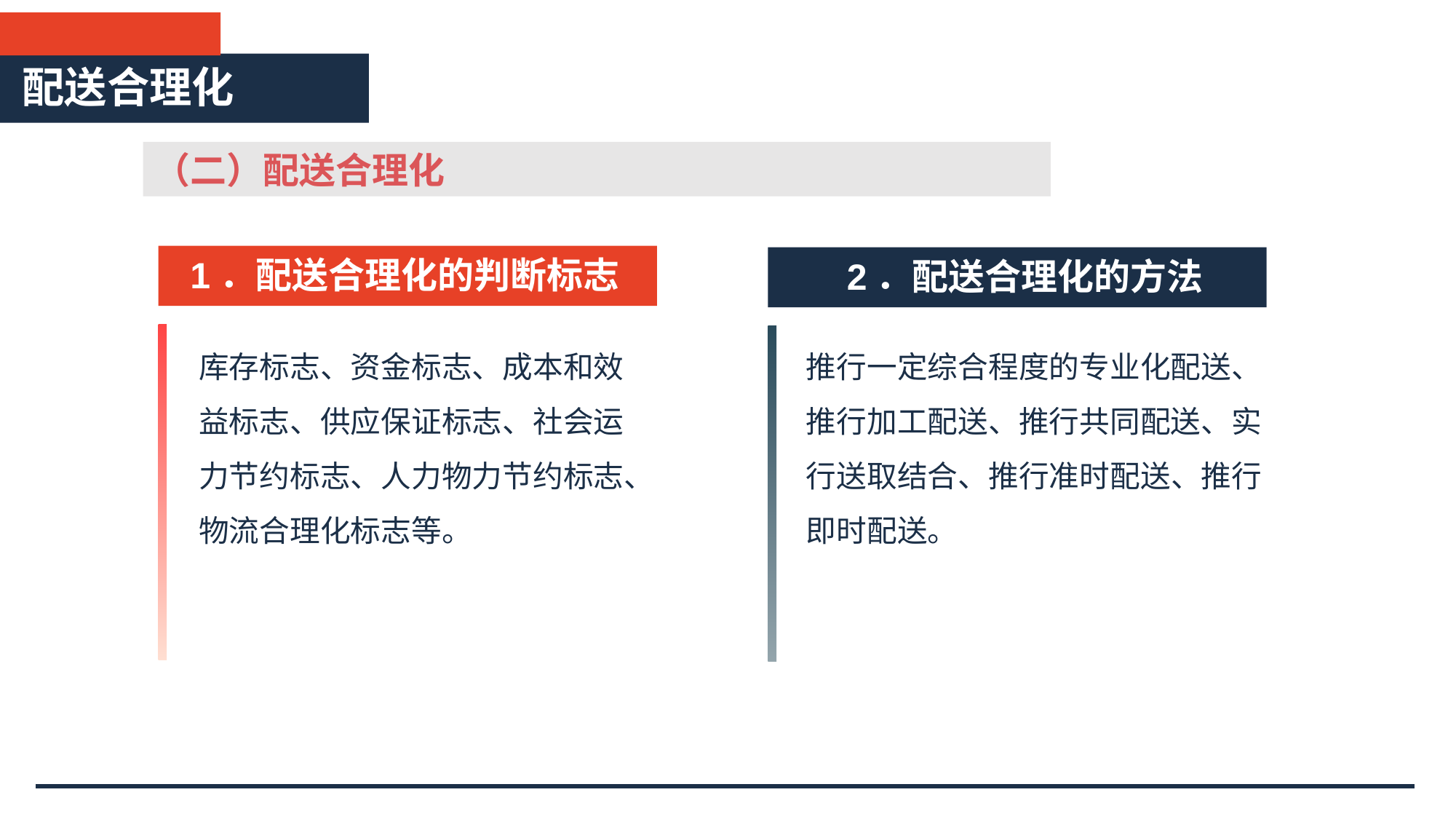

配送合理化
（二）配送合理化

1．配送合理化的判断标志

2．配送合理化的方法

库存标志、资金标志、成本和效益标志、供应保证标志、社会运力节约标志、人力物力节约标志、物流合理化标志等。
推行一定综合程度的专业化配送、推行加工配送、推行共同配送、实行送取结合、推行准时配送、推行即时配送。